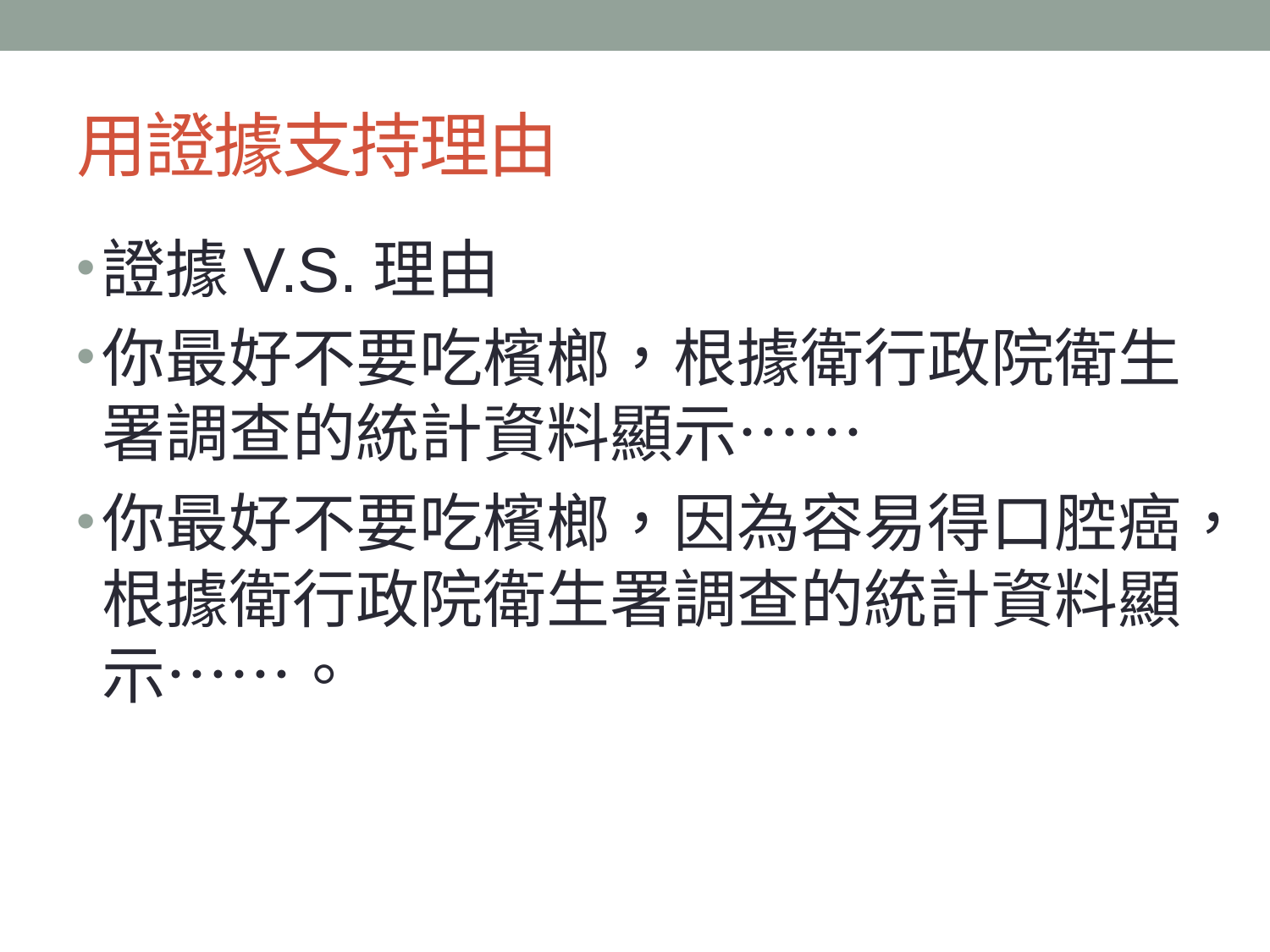

# 用證據支持理由
證據V.S.理由
你最好不要吃檳榔，根據衛行政院衛生署調查的統計資料顯示……
你最好不要吃檳榔，因為容易得口腔癌，根據衛行政院衛生署調查的統計資料顯示……。